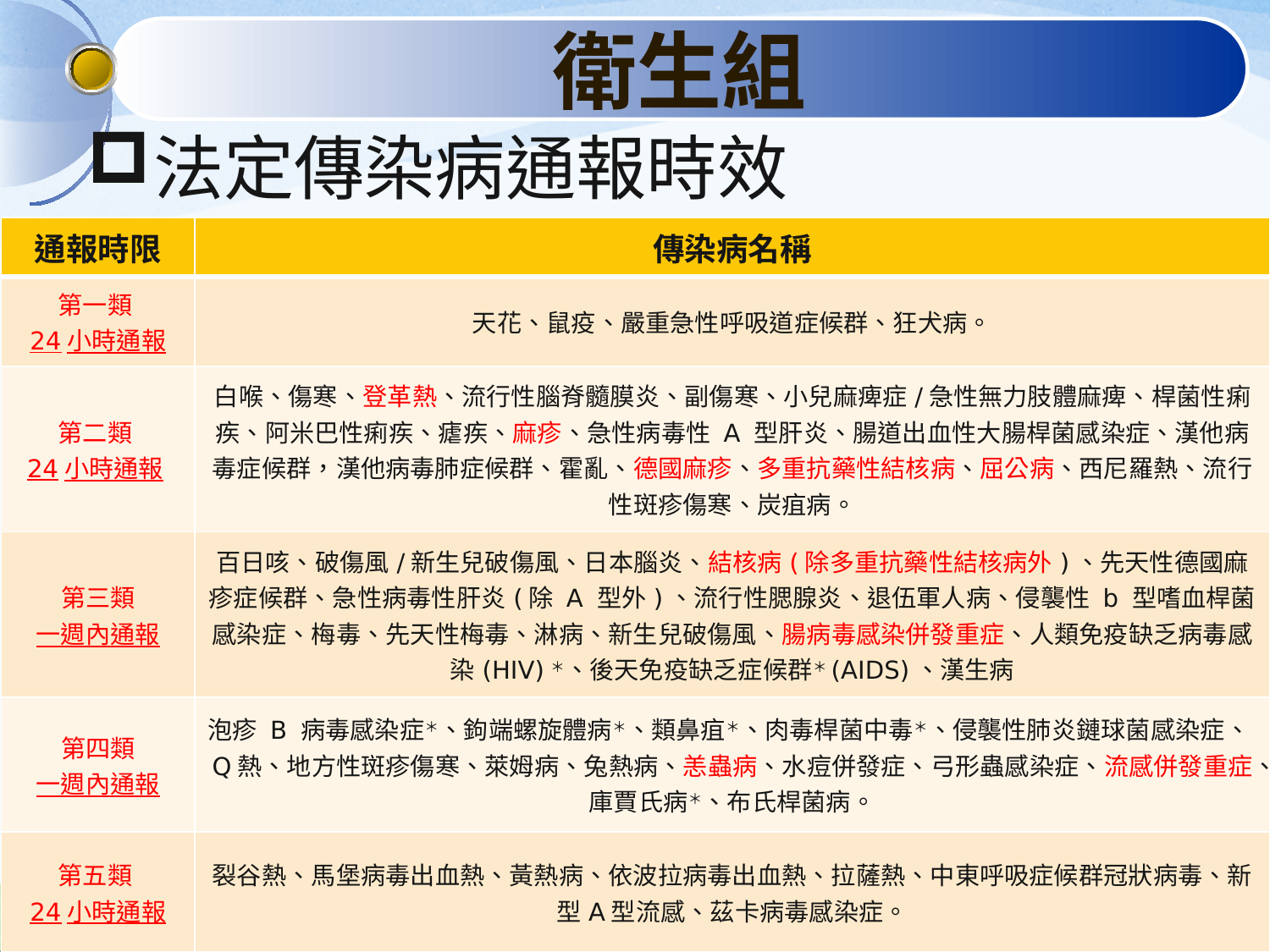

衛生組

法定傳染病通報時效

| 通報時限 | 傳染病名稱 |
| --- | --- |
| 第一類 24小時通報 | 天花、鼠疫、嚴重急性呼吸道症候群、狂犬病。 |
| 第二類 24小時通報 | 白喉、傷寒、登革熱、流行性腦脊髓膜炎、副傷寒、小兒麻痺症/急性無力肢體麻痺、桿菌性痢疾、阿米巴性痢疾、瘧疾、麻疹、急性病毒性 A 型肝炎、腸道出血性大腸桿菌感染症、漢他病毒症候群，漢他病毒肺症候群、霍亂、德國麻疹、多重抗藥性結核病、屈公病、西尼羅熱、流行性斑疹傷寒、炭疽病。 |
| 第三類 一週內通報 | 百日咳、破傷風/新生兒破傷風、日本腦炎、結核病(除多重抗藥性結核病外)、先天性德國麻疹症候群、急性病毒性肝炎(除 A 型外)、流行性腮腺炎、退伍軍人病、侵襲性 b 型嗜血桿菌感染症、梅毒、先天性梅毒、淋病、新生兒破傷風、腸病毒感染併發重症、人類免疫缺乏病毒感染(HIV)＊、後天免疫缺乏症候群＊(AIDS)、漢生病 |
| 第四類 一週內通報 | 泡疹 B 病毒感染症＊、鉤端螺旋體病＊、類鼻疽＊、肉毒桿菌中毒＊、侵襲性肺炎鏈球菌感染症、Q熱、地方性斑疹傷寒、萊姆病、兔熱病、恙蟲病、水痘併發症、弓形蟲感染症、流感併發重症、庫賈氏病＊、布氏桿菌病。 |
| 第五類 24小時通報 | 裂谷熱、馬堡病毒出血熱、黃熱病、依波拉病毒出血熱、拉薩熱、中東呼吸症候群冠狀病毒、新型A型流感、茲卡病毒感染症。 |